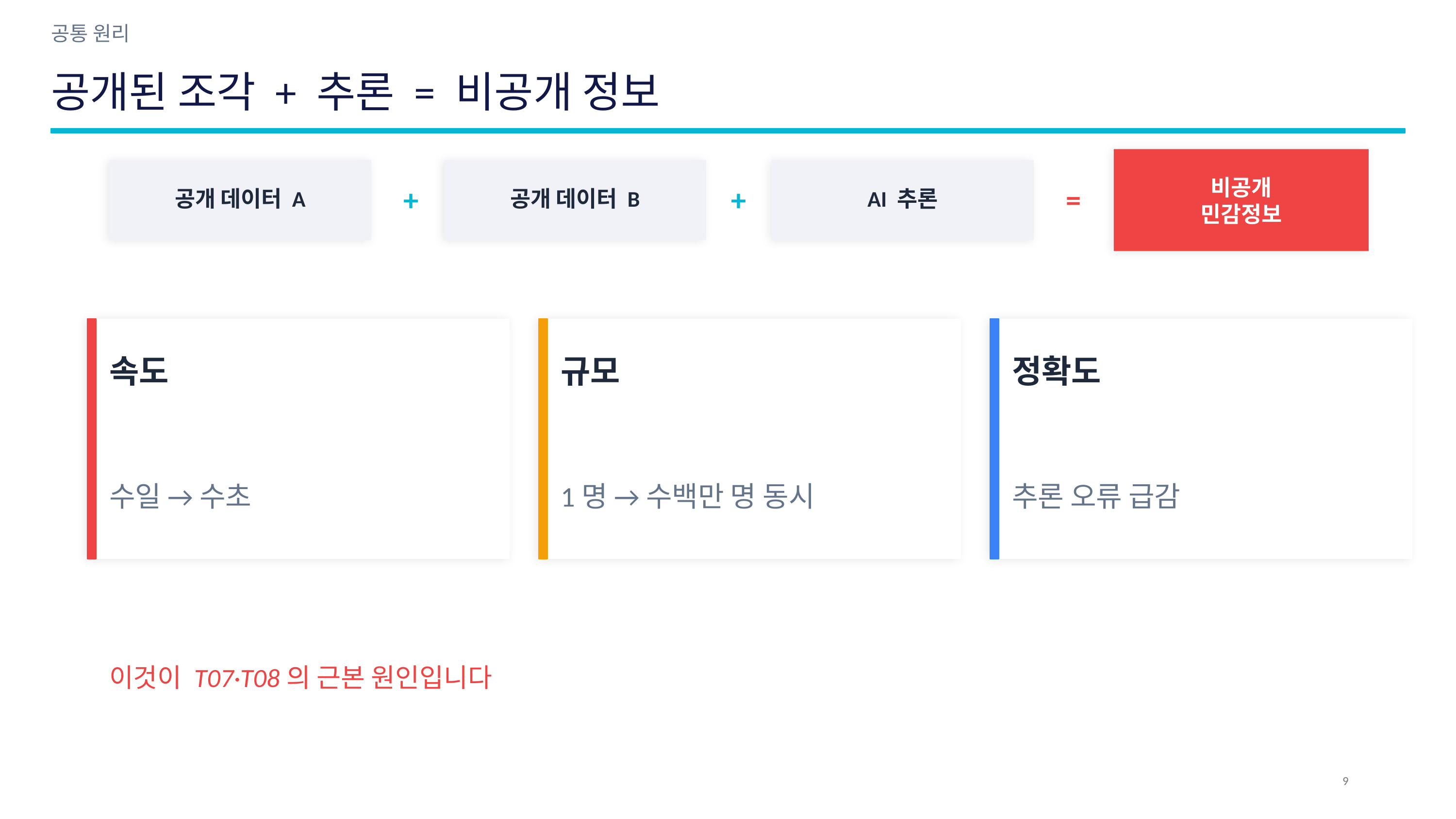

공통 원리
공개된 조각 + 추론 = 비공개 정보

비공개
민감정보
공개 데이터 A
공개 데이터 B
AI 추론
+
+
=

속도
규모
정확도
수일 → 수초
1명 → 수백만 명 동시
추론 오류 급감
이것이 T07·T08의 근본 원인입니다
9